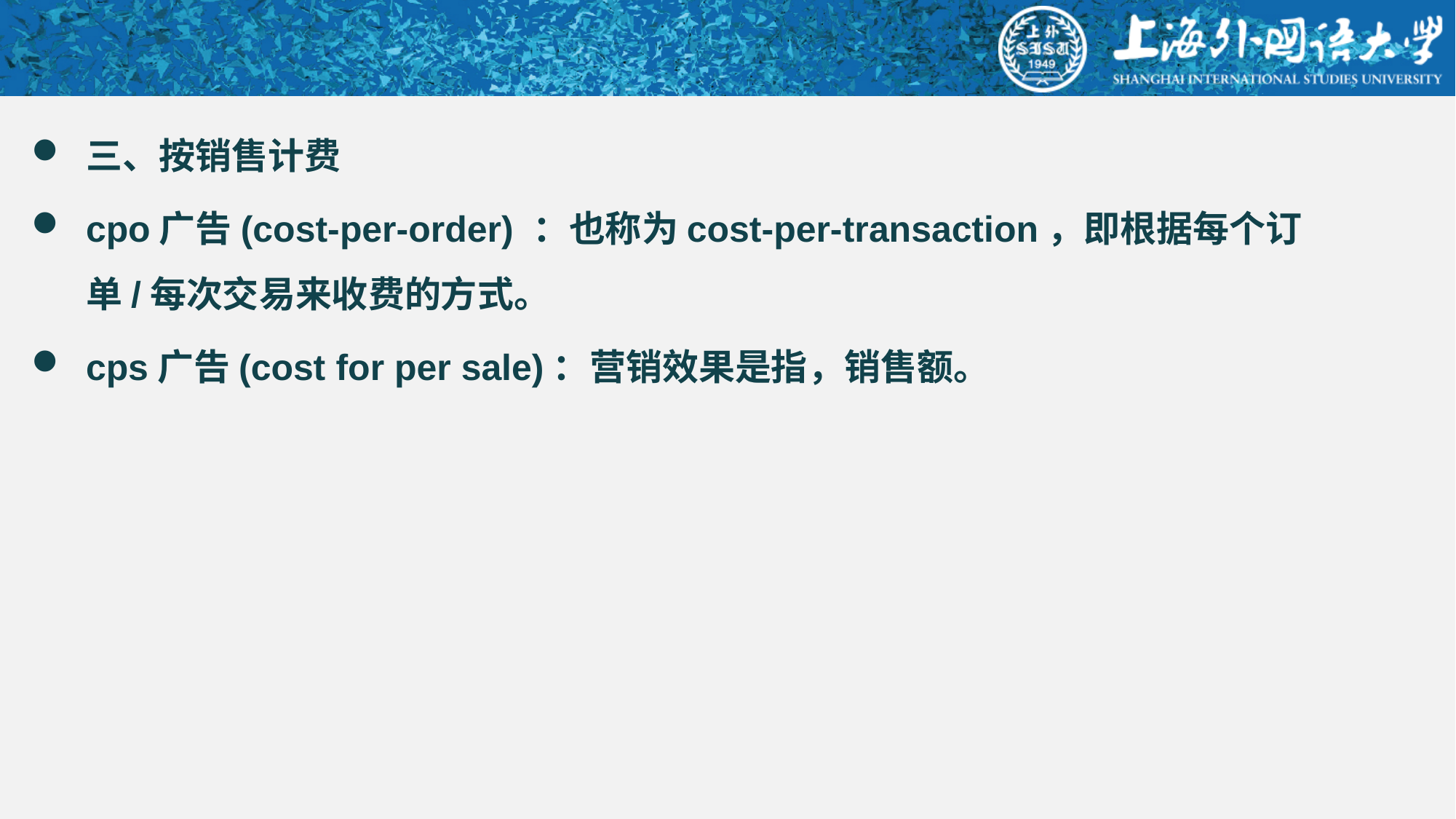

#
三、按销售计费
cpo广告(cost-per-order) ：也称为cost-per-transaction，即根据每个订单/每次交易来收费的方式。
cps广告(cost for per sale)：营销效果是指，销售额。